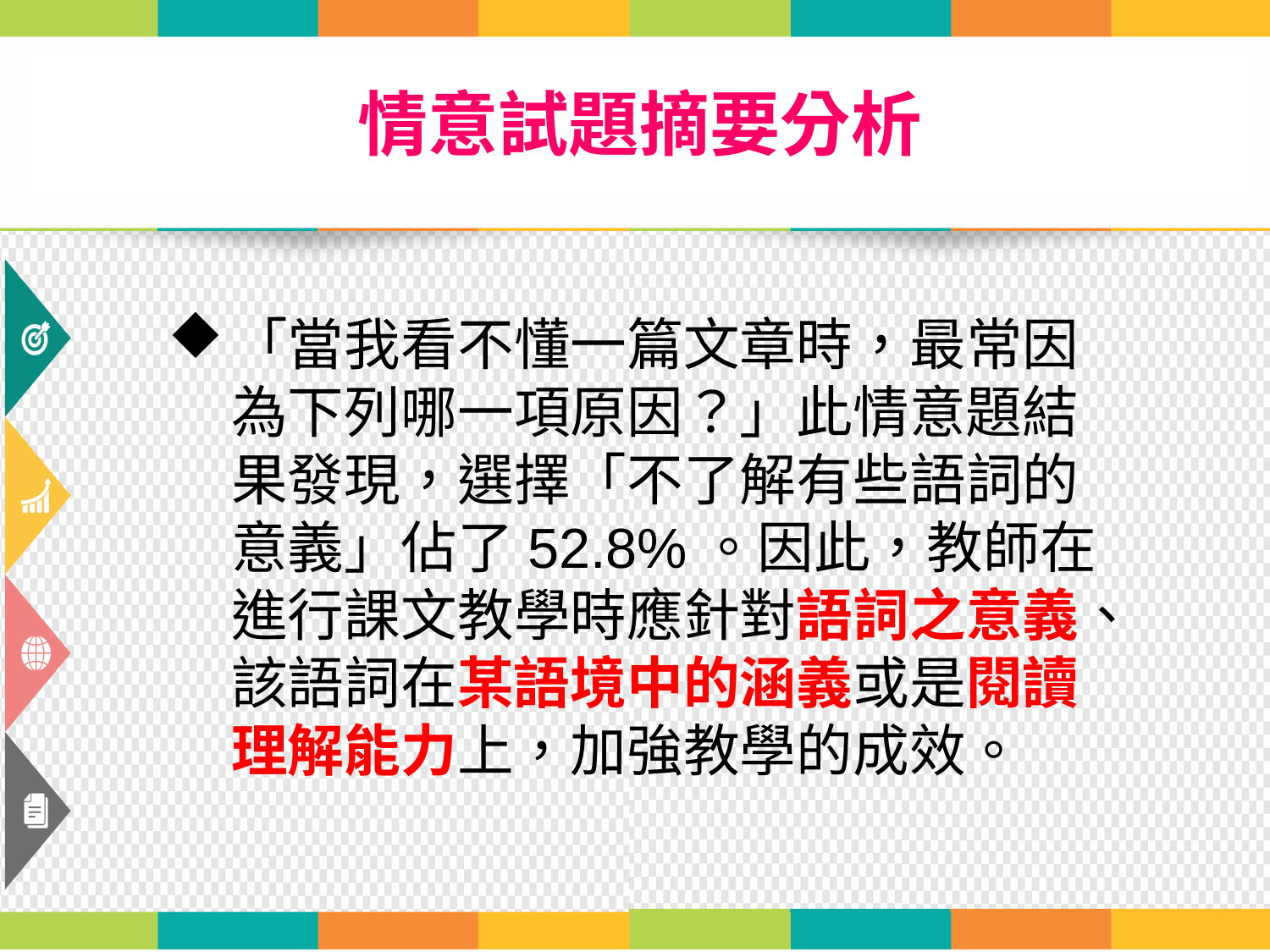

# 情意試題摘要分析
「當我看不懂一篇文章時，最常因為下列哪一項原因？」此情意題結果發現，選擇「不了解有些語詞的意義」佔了52.8%。因此，教師在進行課文教學時應針對語詞之意義、該語詞在某語境中的涵義或是閱讀理解能力上，加強教學的成效。